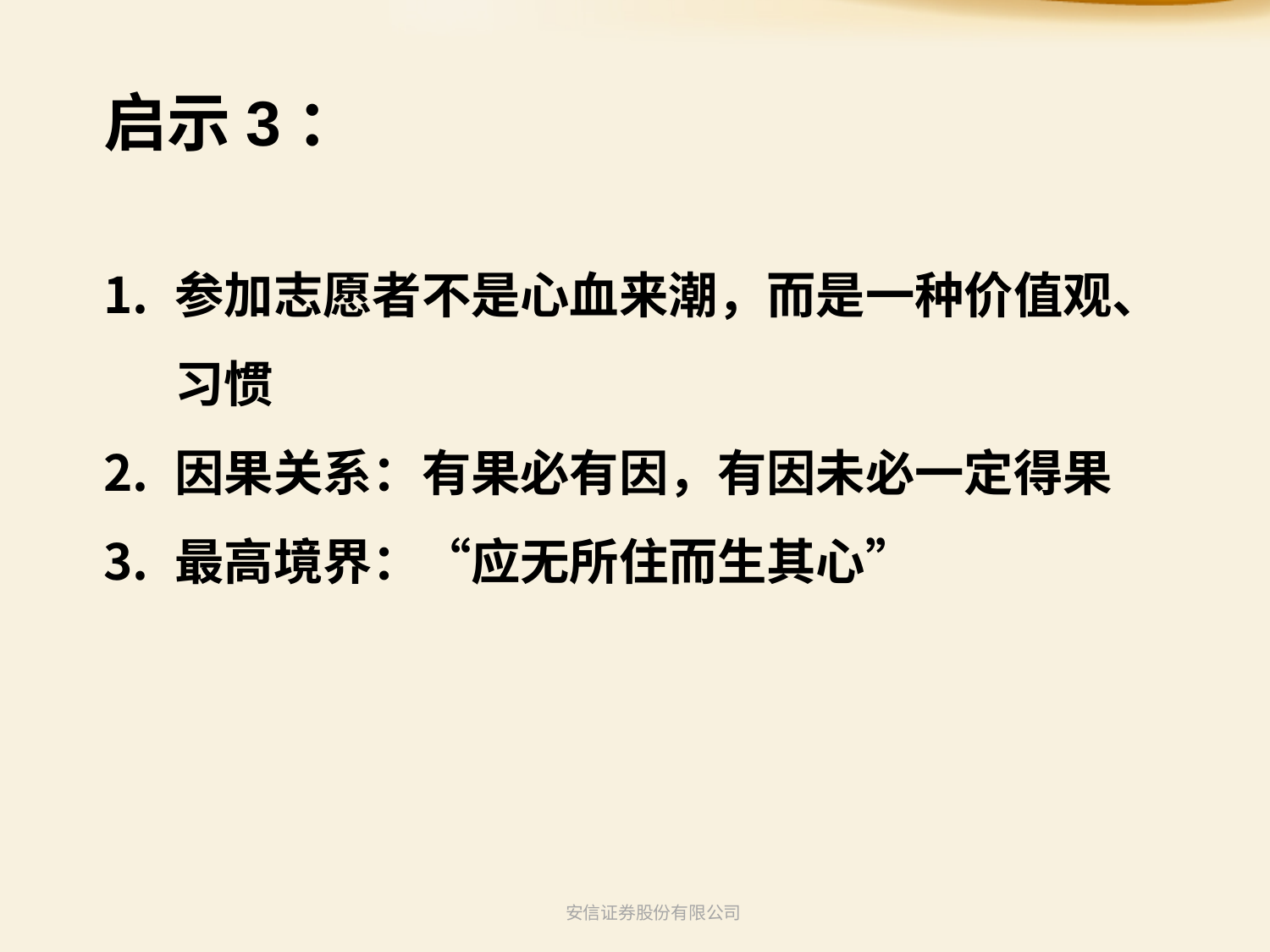

启示3：

参加志愿者不是心血来潮，而是一种价值观、习惯
因果关系：有果必有因，有因未必一定得果
最高境界：“应无所住而生其心”